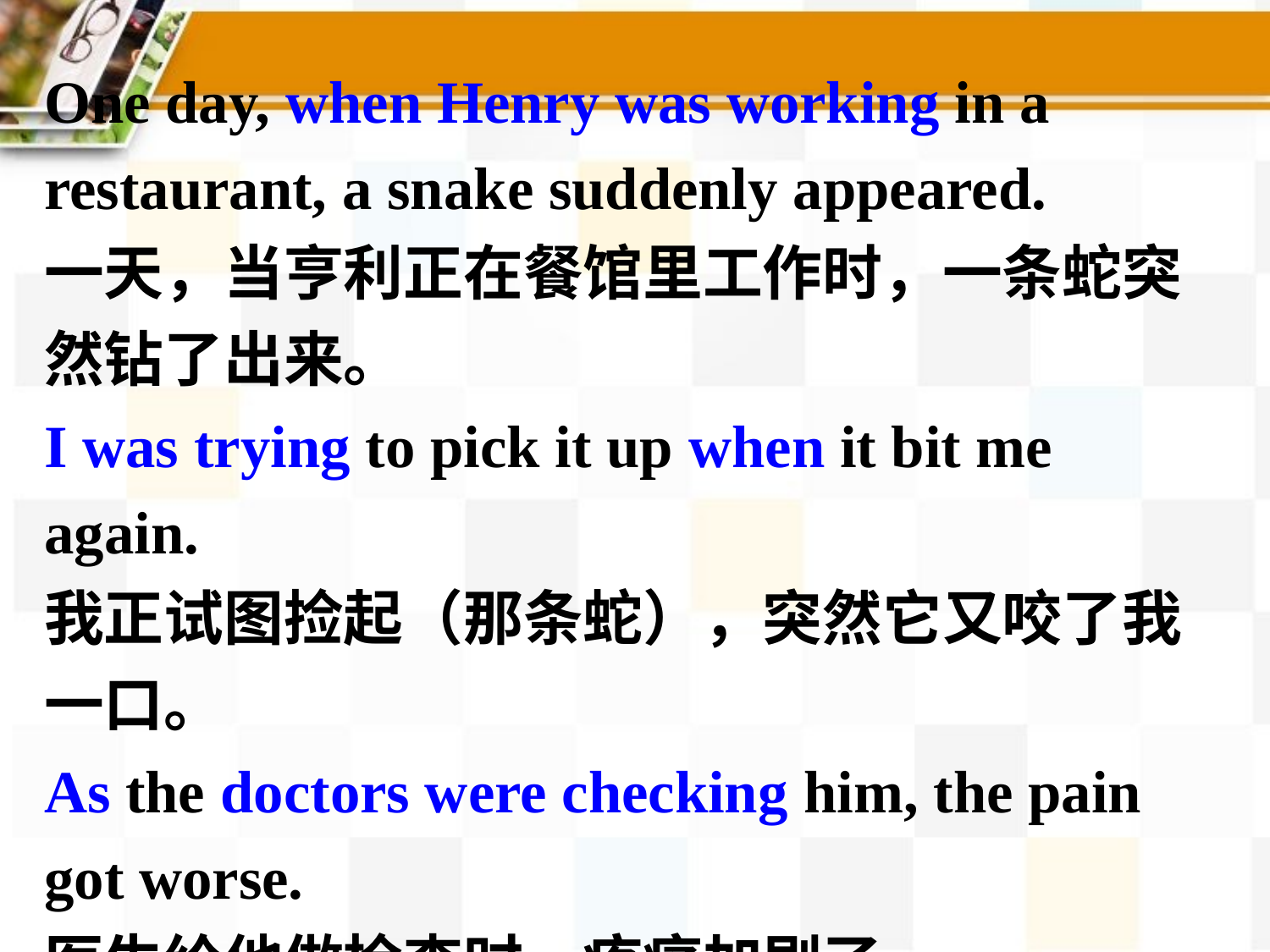

One day, when Henry was working in a restaurant, a snake suddenly appeared.
一天，当亨利正在餐馆里工作时，一条蛇突然钻了出来。
I was trying to pick it up when it bit me again.
我正试图捡起（那条蛇），突然它又咬了我一口。
As the doctors were checking him, the pain got worse.
医生给他做检查时，疼痛加剧了。